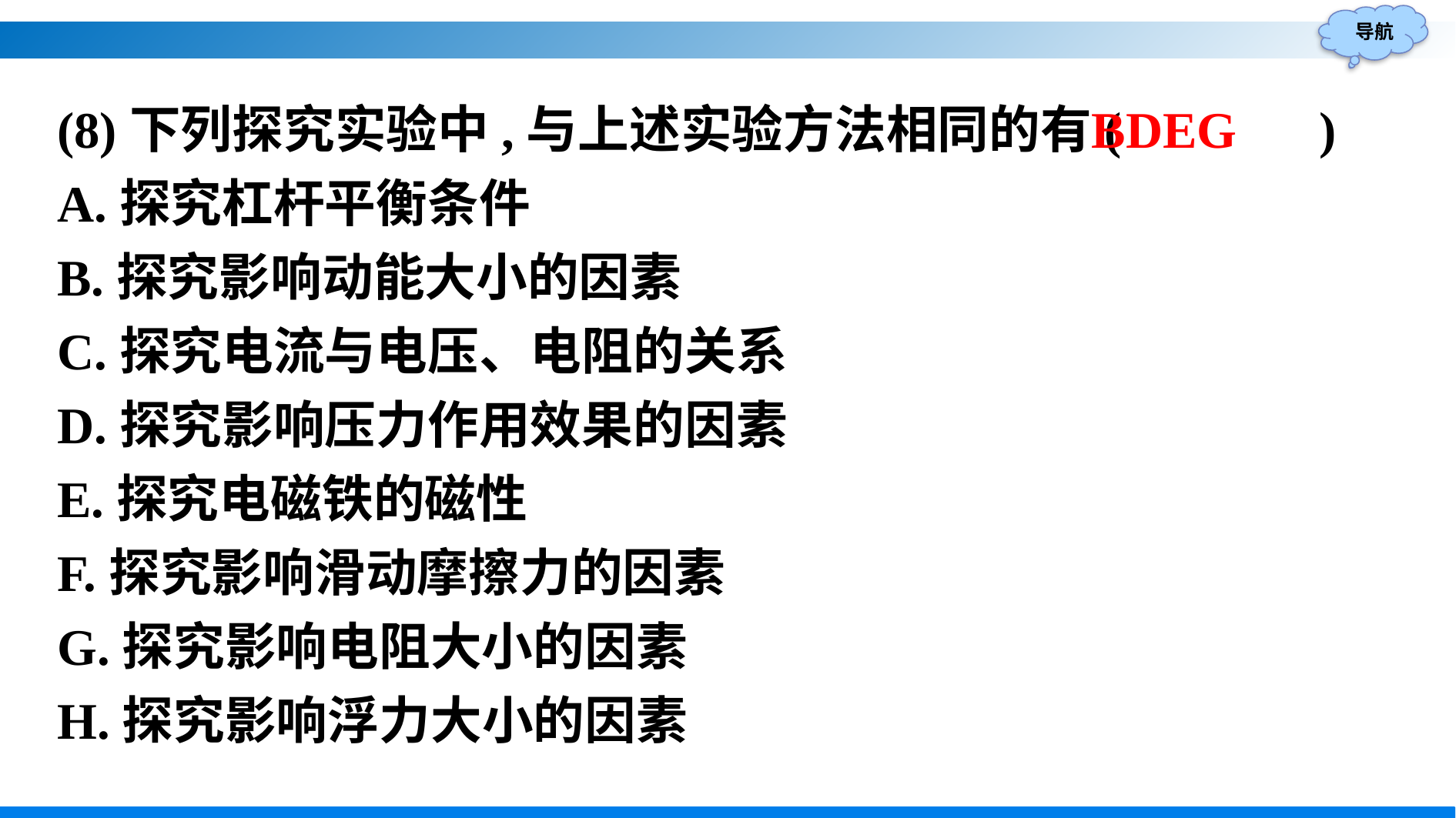

(8)下列探究实验中,与上述实验方法相同的有(　      　)
A.探究杠杆平衡条件
B.探究影响动能大小的因素
C.探究电流与电压、电阻的关系
D.探究影响压力作用效果的因素
E.探究电磁铁的磁性
F.探究影响滑动摩擦力的因素
G.探究影响电阻大小的因素
H.探究影响浮力大小的因素
BDEG